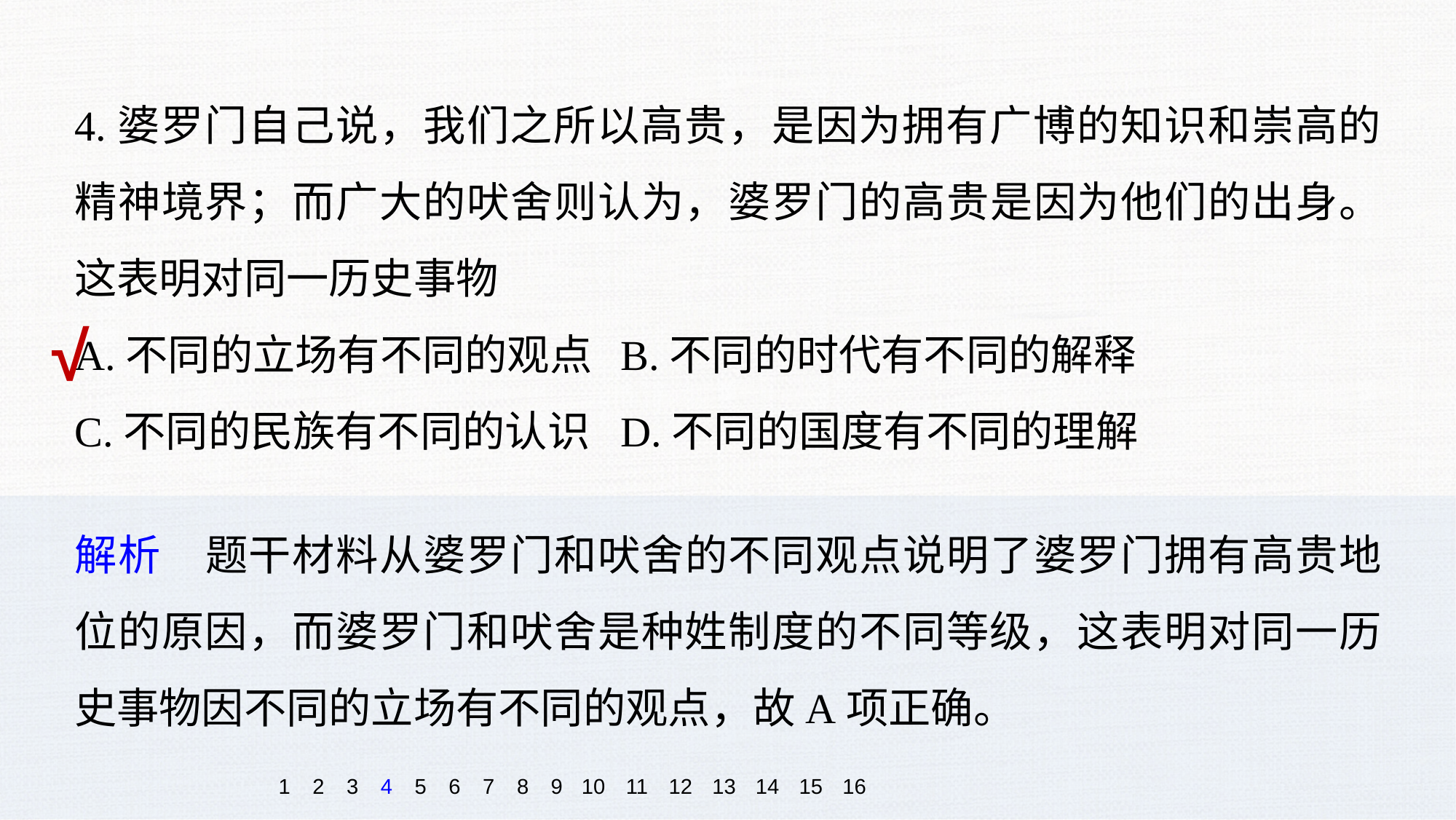

4.婆罗门自己说，我们之所以高贵，是因为拥有广博的知识和崇高的精神境界；而广大的吠舍则认为，婆罗门的高贵是因为他们的出身。这表明对同一历史事物
A.不同的立场有不同的观点	B.不同的时代有不同的解释
C.不同的民族有不同的认识	D.不同的国度有不同的理解
√
解析　题干材料从婆罗门和吠舍的不同观点说明了婆罗门拥有高贵地位的原因，而婆罗门和吠舍是种姓制度的不同等级，这表明对同一历史事物因不同的立场有不同的观点，故A项正确。
1
2
3
4
5
6
7
8
9
10
11
12
13
14
15
16